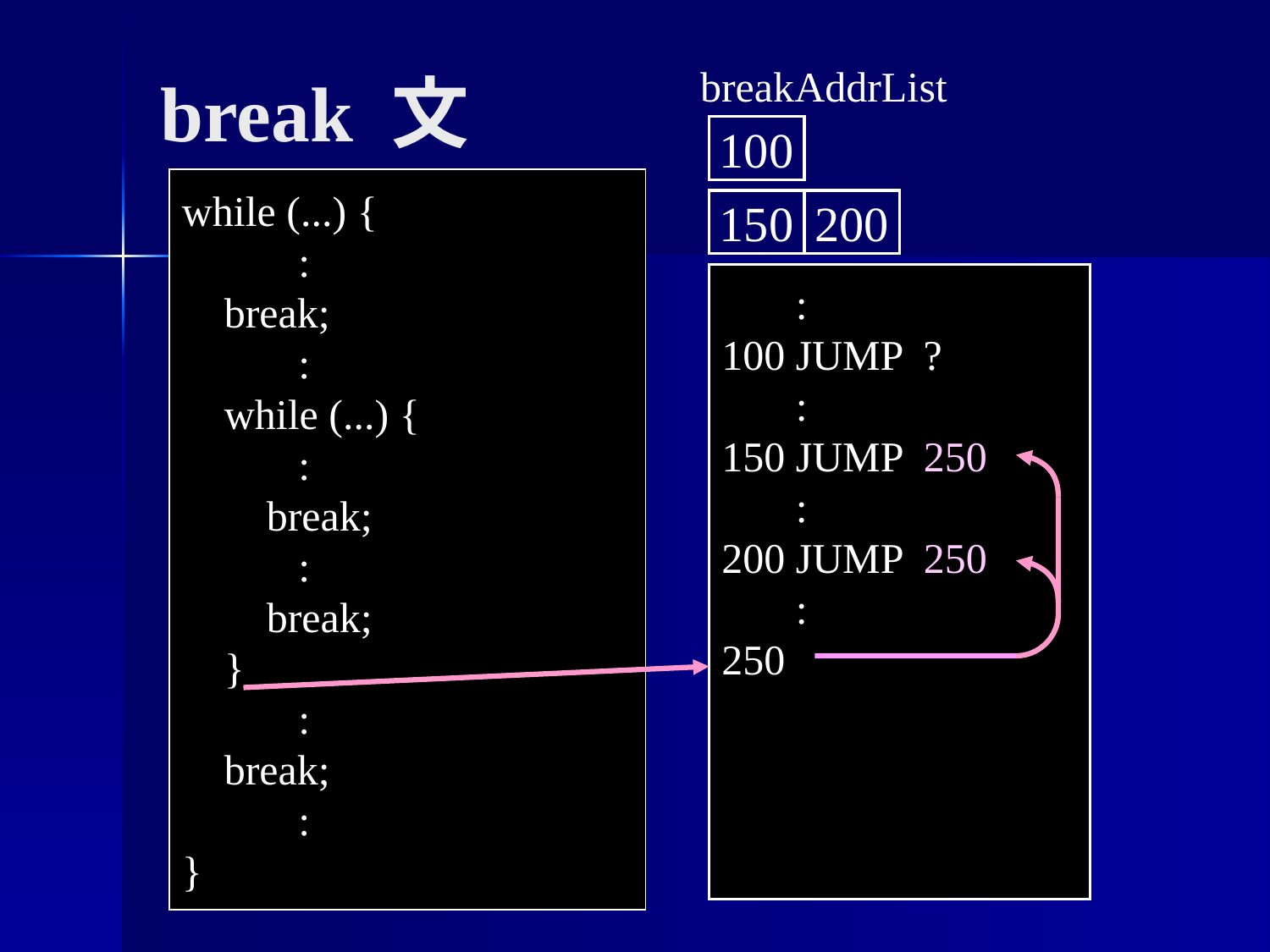

break 文
breakAddrList
100
while (...) {
           :
    break;
           :
    while (...) {
           :
        break;
           :
        break;
    }
           :
    break;
           :
}
150
200
       :
100 JUMP  ?
       :
150 JUMP  ?
       :
200 JUMP  ?

       :
100 JUMP  ?
       :
150 JUMP  ?
       :
200 JUMP  ?
       :
250

       :
100 JUMP  ?
       :
150 JUMP  250
       :
200 JUMP  250
       :
250